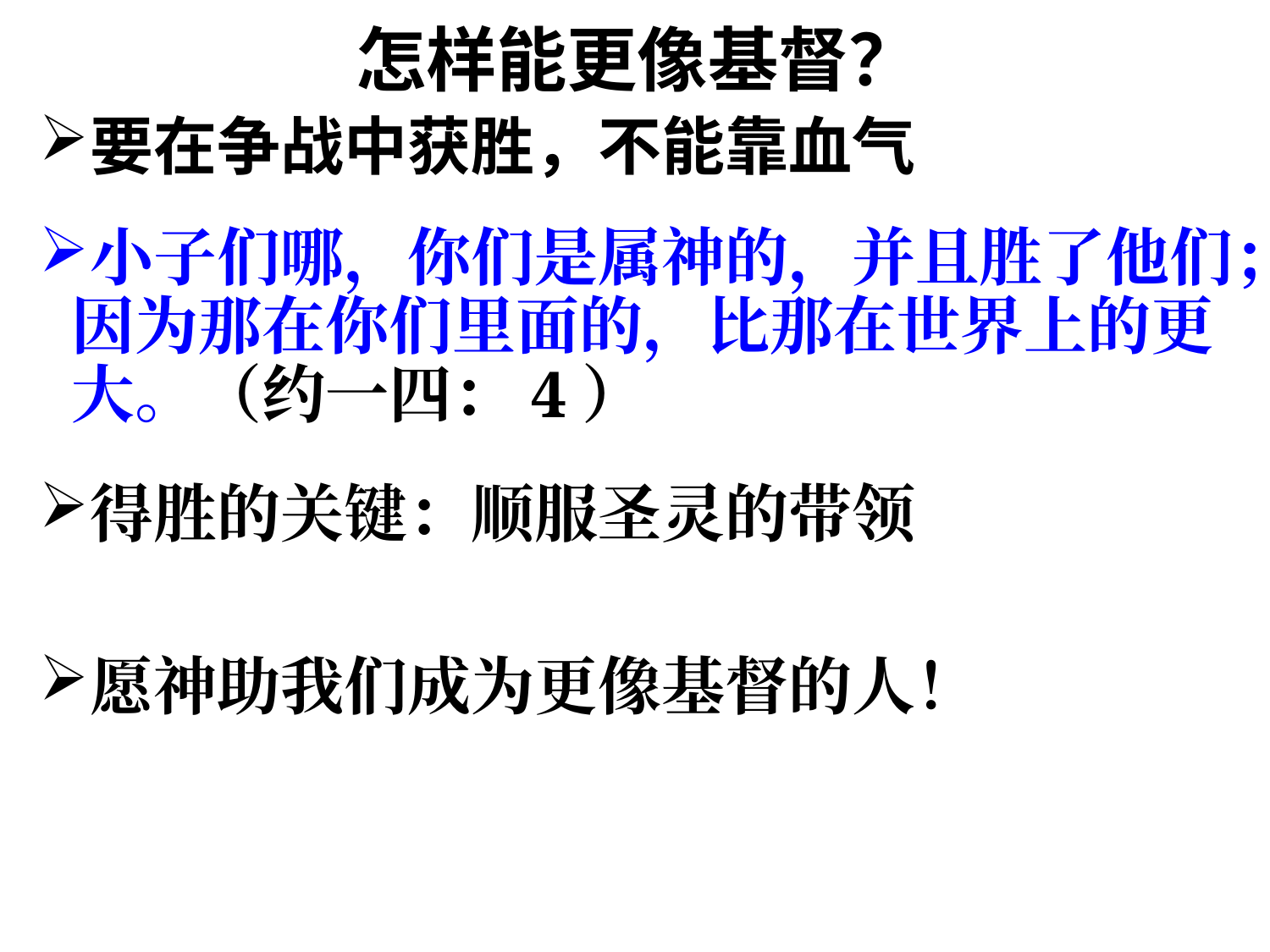

# 怎样能更像基督？
要在争战中获胜，不能靠血气

小子们哪，你们是属神的，并且胜了他们；因为那在你们里面的，比那在世界上的更大。（约一四：4）

得胜的关键：顺服圣灵的带领

愿神助我们成为更像基督的人！